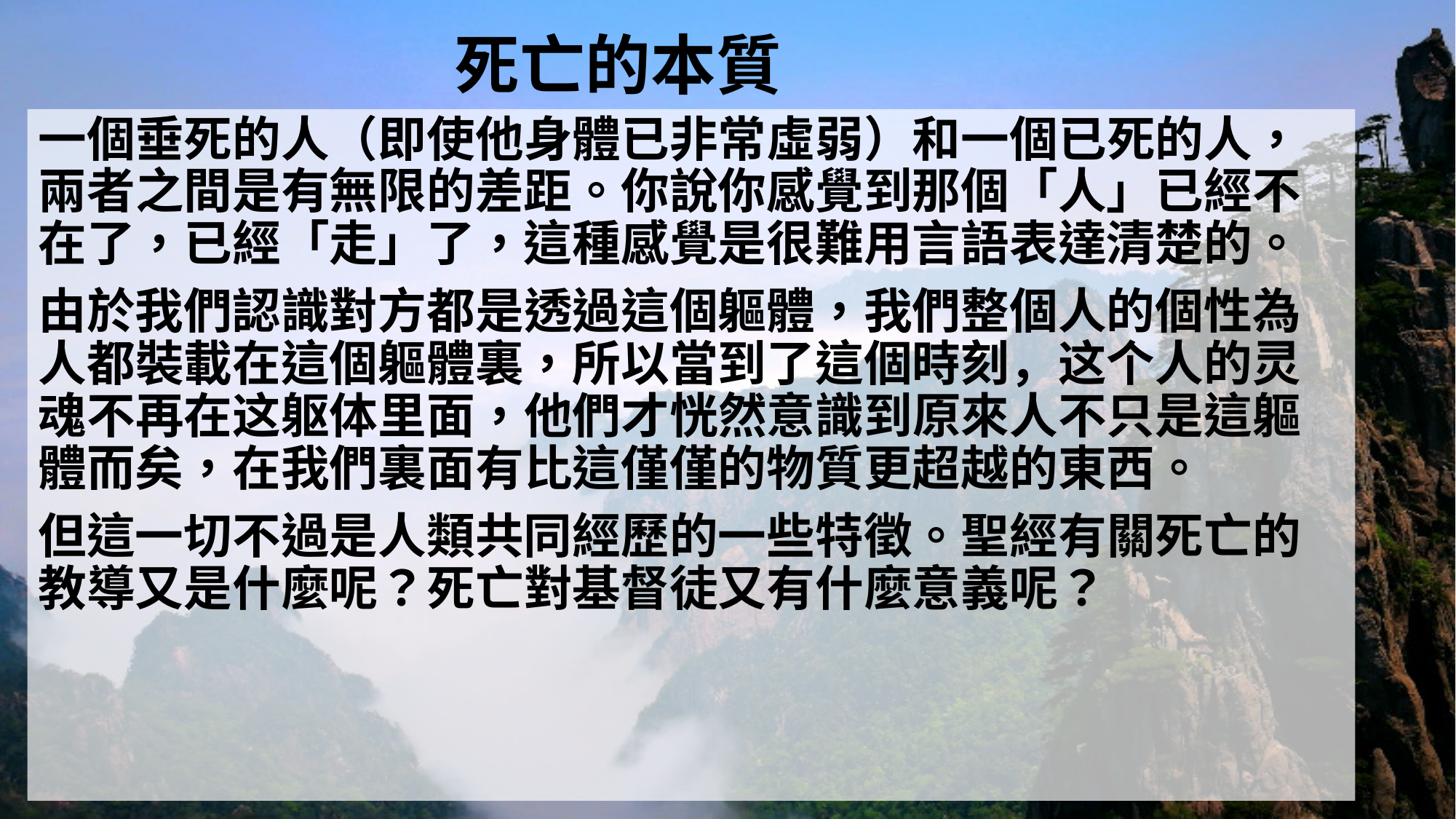

# 死亡的本質
一個垂死的人（即使他身體已非常虛弱）和一個已死的人，兩者之間是有無限的差距。你說你感覺到那個「人」已經不在了，已經「走」了，這種感覺是很難用言語表達清楚的。
由於我們認識對方都是透過這個軀體，我們整個人的個性為人都裝載在這個軀體裏，所以當到了這個時刻，这个人的灵魂不再在这躯体里面，他們才恍然意識到原來人不只是這軀體而矣，在我們裏面有比這僅僅的物質更超越的東西。
但這一切不過是人類共同經歷的一些特徵。聖經有關死亡的教導又是什麼呢？死亡對基督徒又有什麼意義呢？